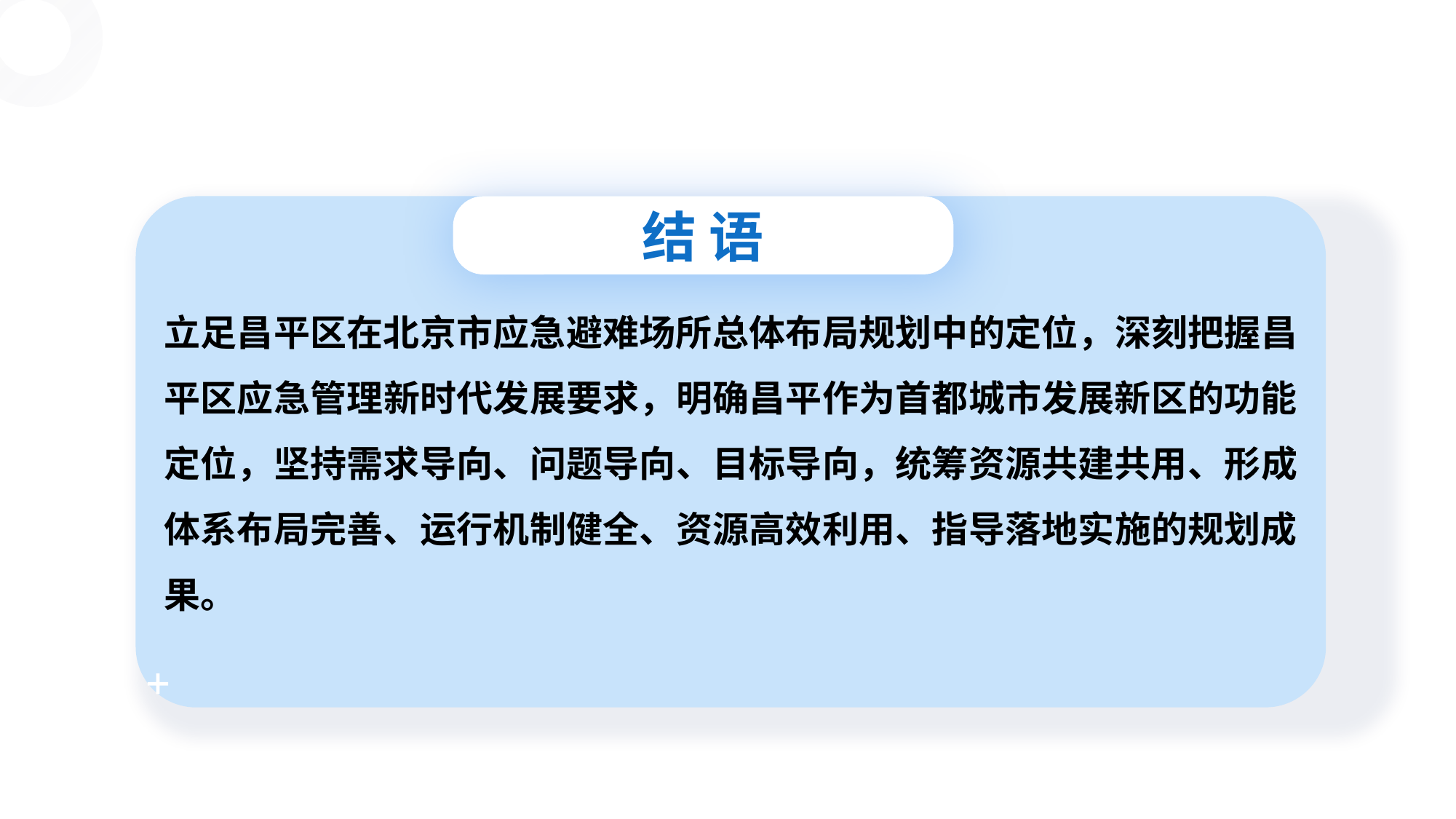

结 语
立足昌平区在北京市应急避难场所总体布局规划中的定位，深刻把握昌平区应急管理新时代发展要求，明确昌平作为首都城市发展新区的功能定位，坚持需求导向、问题导向、目标导向，统筹资源共建共用、形成体系布局完善、运行机制健全、资源高效利用、指导落地实施的规划成果。